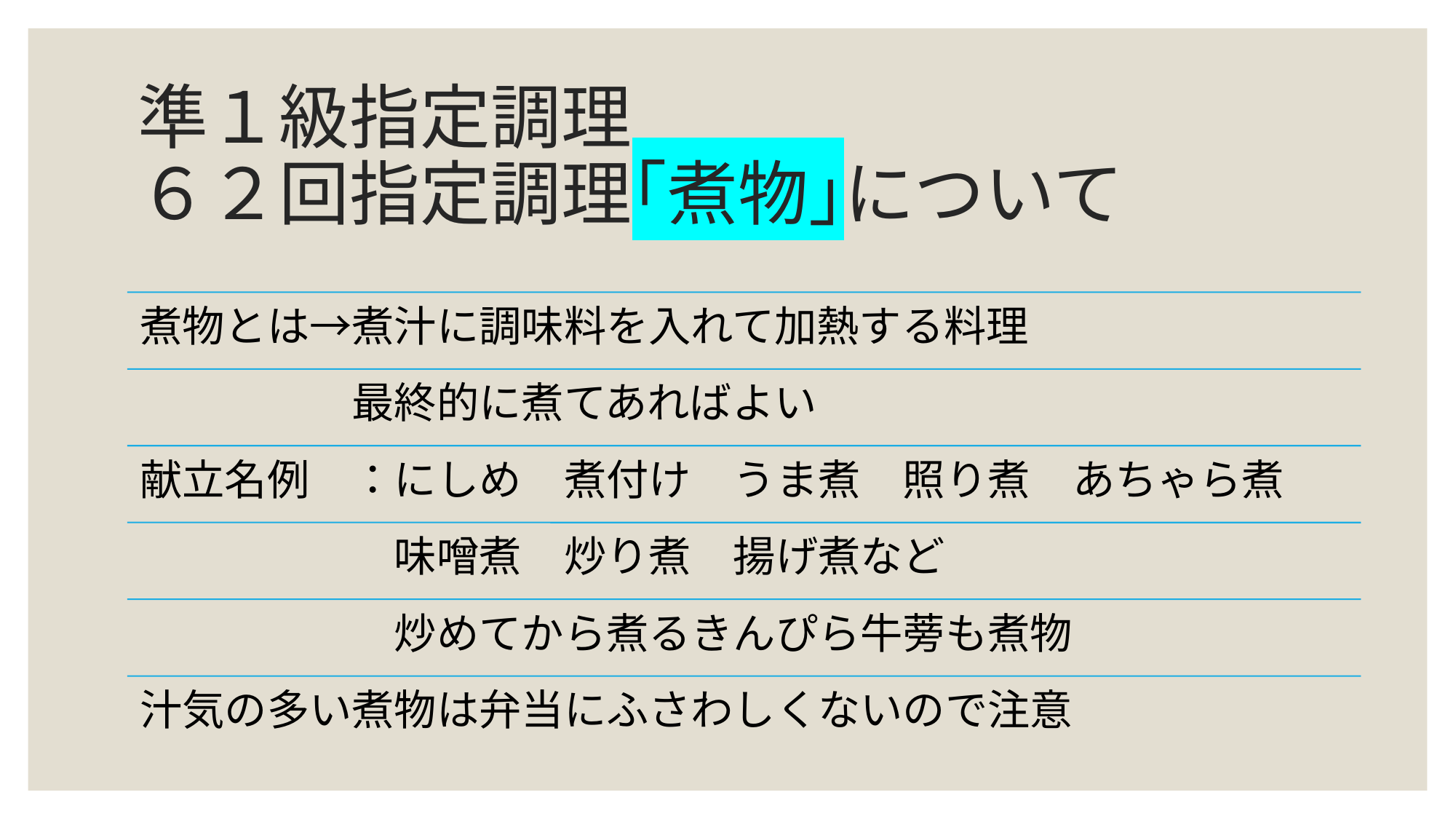

# 準１級指定調理 ６２回指定調理｢煮物｣について
煮物とは→煮汁に調味料を入れて加熱する料理
　　　　　最終的に煮てあればよい
献立名例　：にしめ　煮付け　うま煮　照り煮　あちゃら煮
　　　　　　味噌煮　炒り煮　揚げ煮など
　　　　　　炒めてから煮るきんぴら牛蒡も煮物
汁気の多い煮物は弁当にふさわしくないので注意